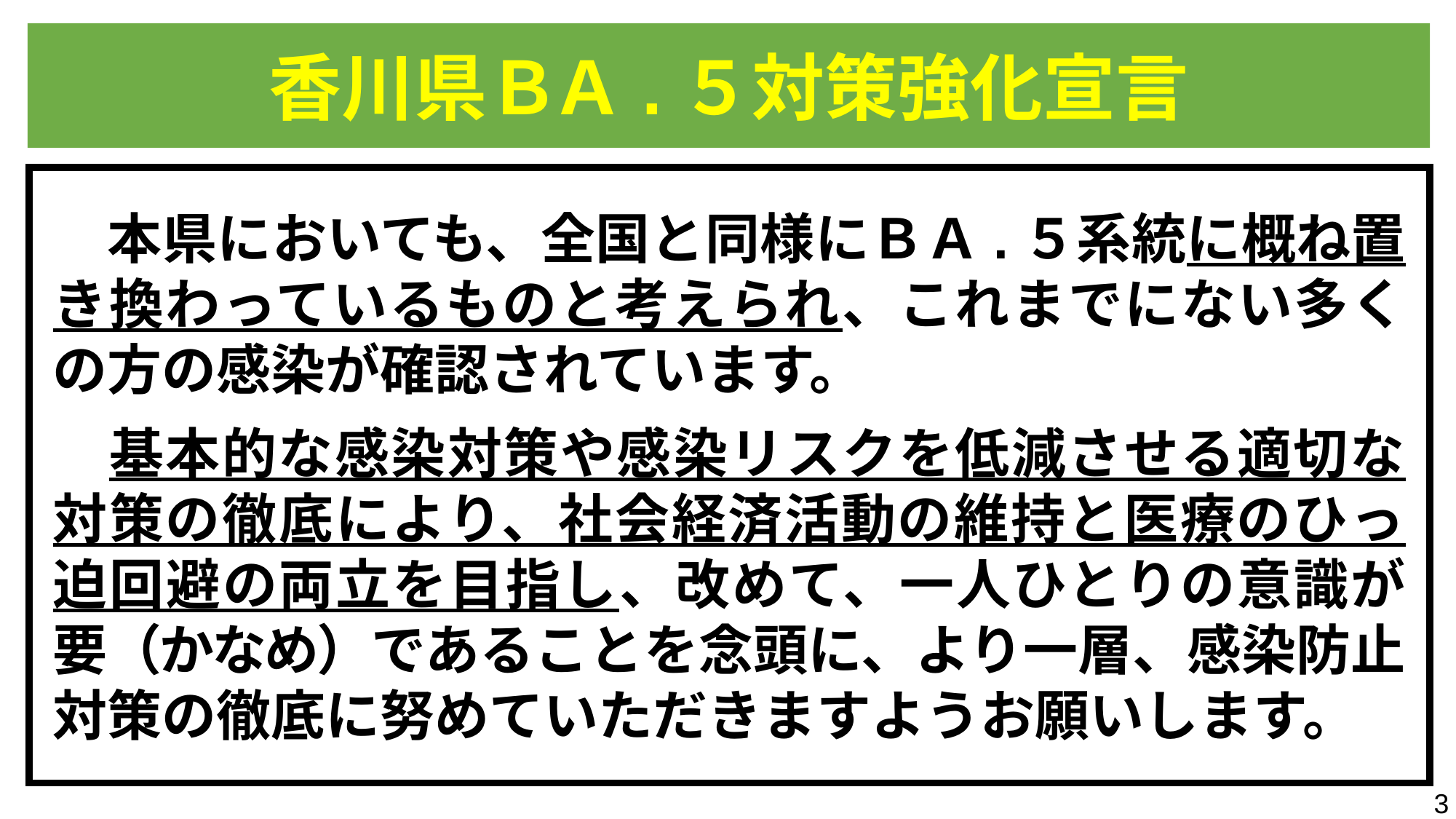

# 香川県ＢＡ.５対策強化宣言

　本県においても、全国と同様にＢＡ.５系統に概ね置き換わっているものと考えられ、これまでにない多くの方の感染が確認されています。
　基本的な感染対策や感染リスクを低減させる適切な対策の徹底により、社会経済活動の維持と医療のひっ迫回避の両立を目指し、改めて、一人ひとりの意識が要（かなめ）であることを念頭に、より一層、感染防止対策の徹底に努めていただきますようお願いします。
3